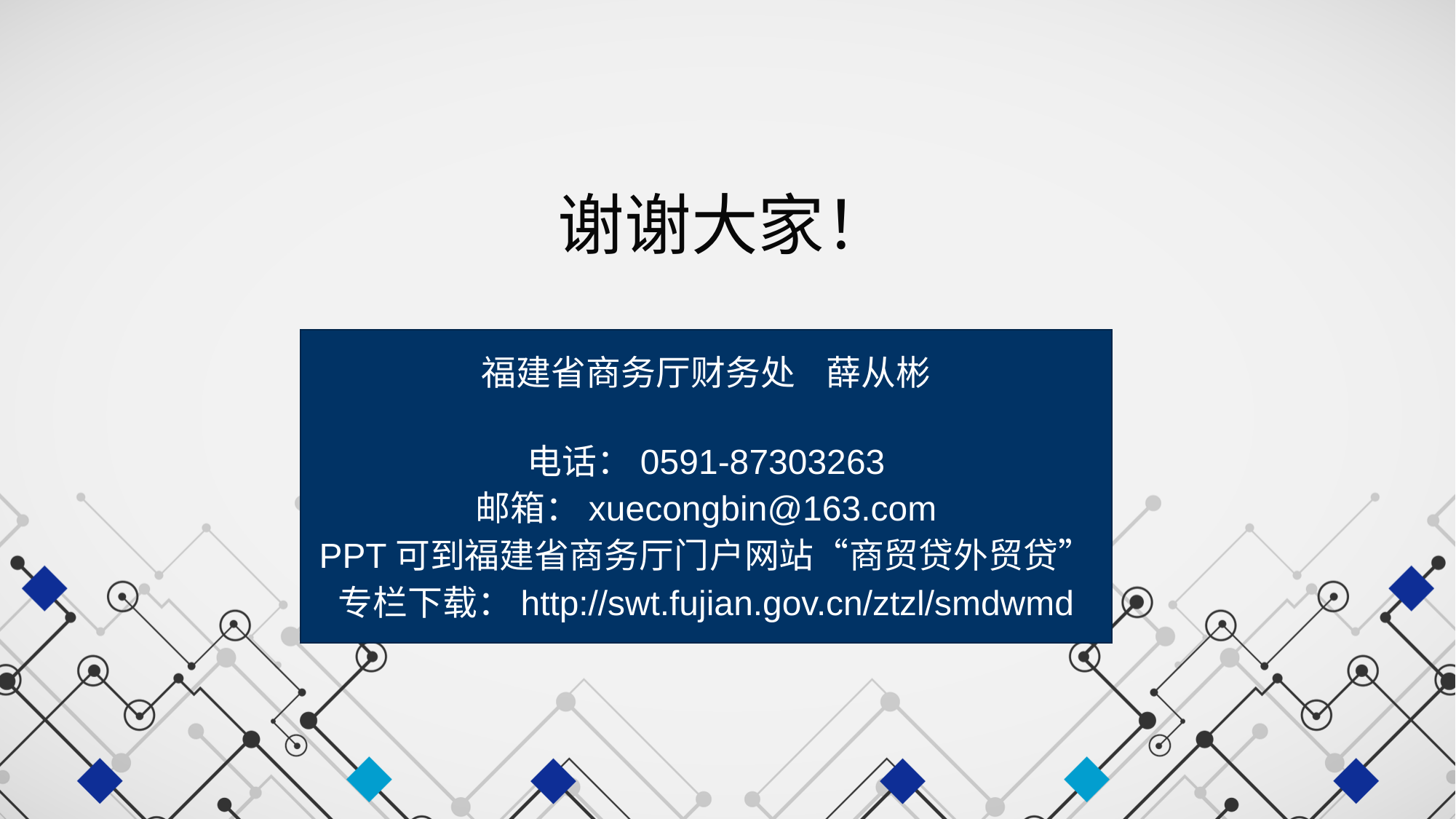

# 谢谢大家！
福建省商务厅财务处    薛从彬

电话：0591-87303263
邮箱：xuecongbin@163.com
PPT可到福建省商务厅门户网站“商贸贷外贸贷”专栏下载：http://swt.fujian.gov.cn/ztzl/smdwmd